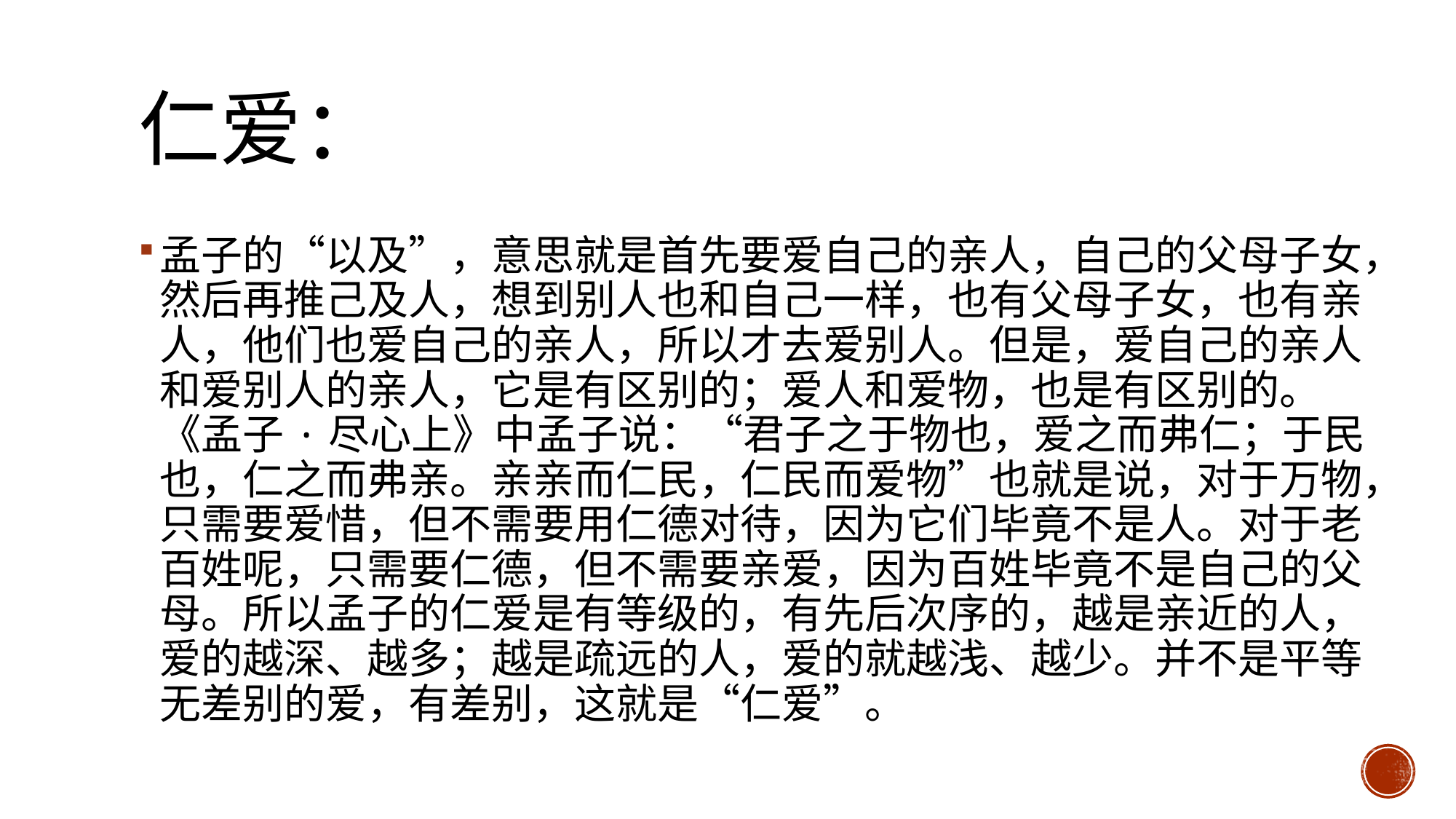

# 仁爱：
孟子的“以及”，意思就是首先要爱自己的亲人，自己的父母子女，然后再推己及人，想到别人也和自己一样，也有父母子女，也有亲人，他们也爱自己的亲人，所以才去爱别人。但是，爱自己的亲人和爱别人的亲人，它是有区别的；爱人和爱物，也是有区别的。《孟子·尽心上》中孟子说：“君子之于物也，爱之而弗仁；于民也，仁之而弗亲。亲亲而仁民，仁民而爱物”也就是说，对于万物，只需要爱惜，但不需要用仁德对待，因为它们毕竟不是人。对于老百姓呢，只需要仁德，但不需要亲爱，因为百姓毕竟不是自己的父母。所以孟子的仁爱是有等级的，有先后次序的，越是亲近的人，爱的越深、越多；越是疏远的人，爱的就越浅、越少。并不是平等无差别的爱，有差别，这就是“仁爱”。